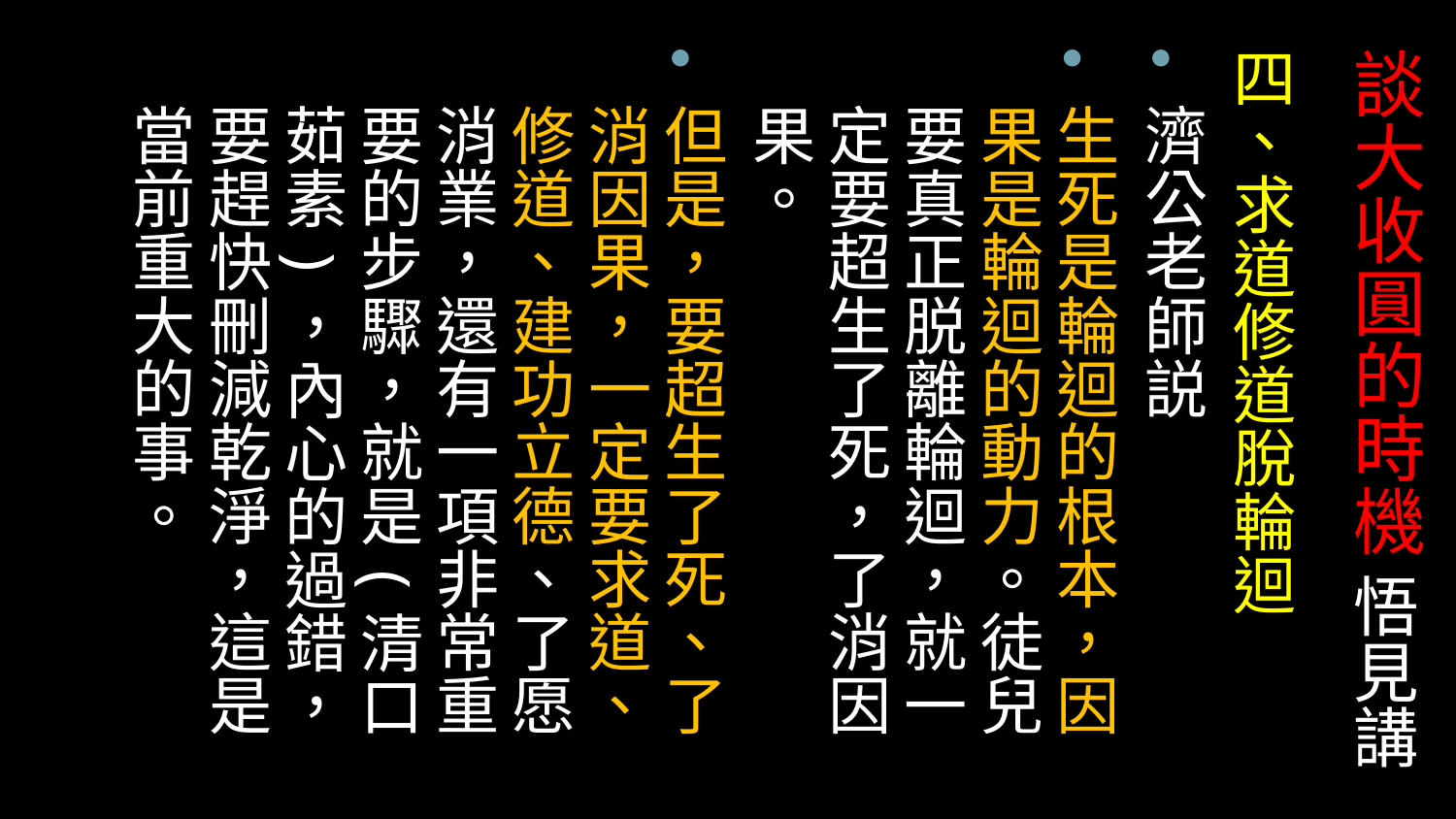

# 談大收圓的時機 悟見講
四、求道修道脫輪迴
濟公老師説
生死是輪迴的根本，因果是輪迴的動力。徒兒要真正脱離輪迴，就一定要超生了死，了消因果。
但是，要超生了死、了消因果，一定要求道、修道、建功立德、了愿消業，還有一項非常重要的步驟，就是(清口茹素)，內心的過錯，要趕快刪減乾淨，這是當前重大的事。